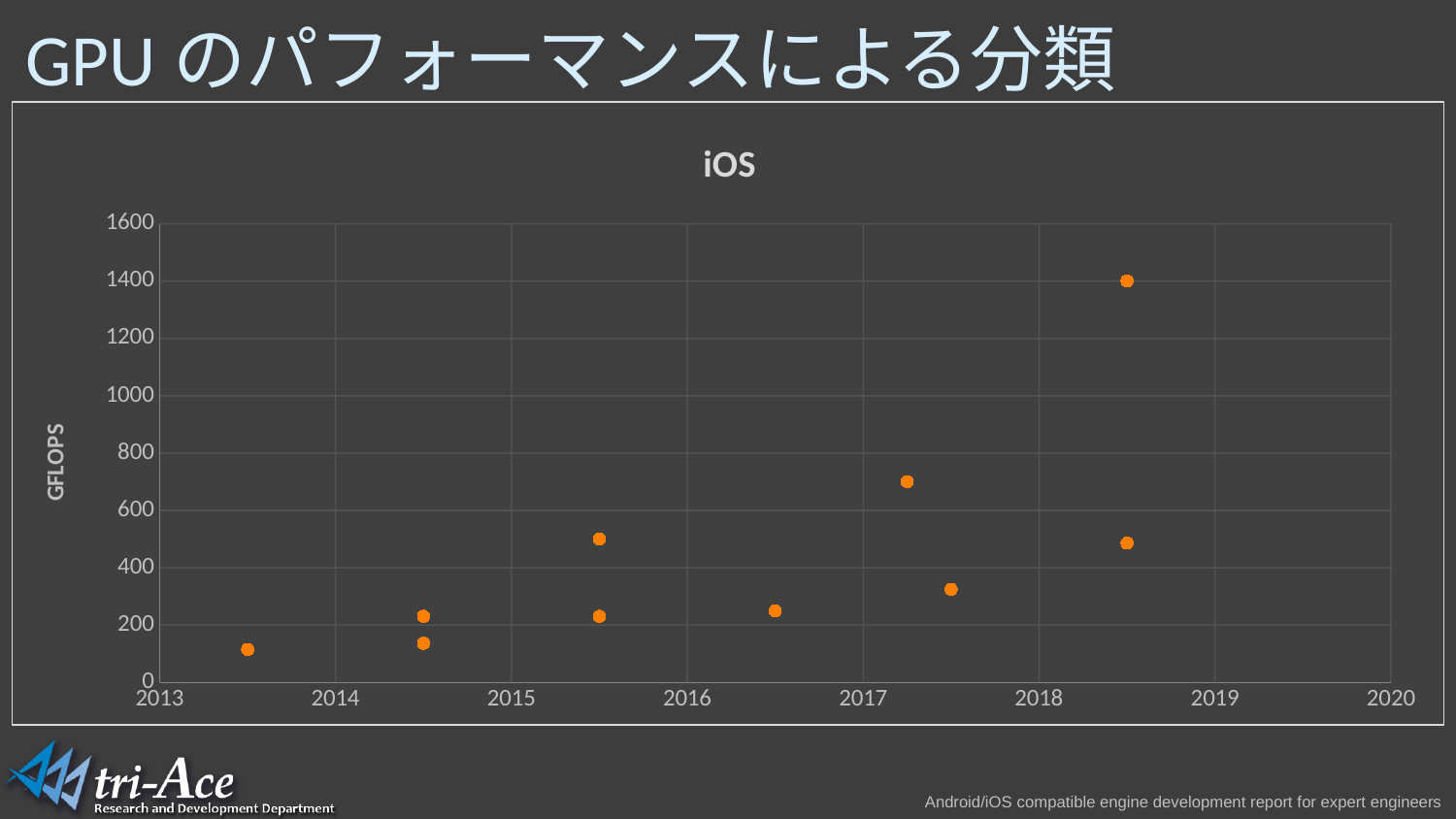

# GPUのパフォーマンスによる分類

### Chart: 　iOS

| Category | iOS SoC |
|---|---|